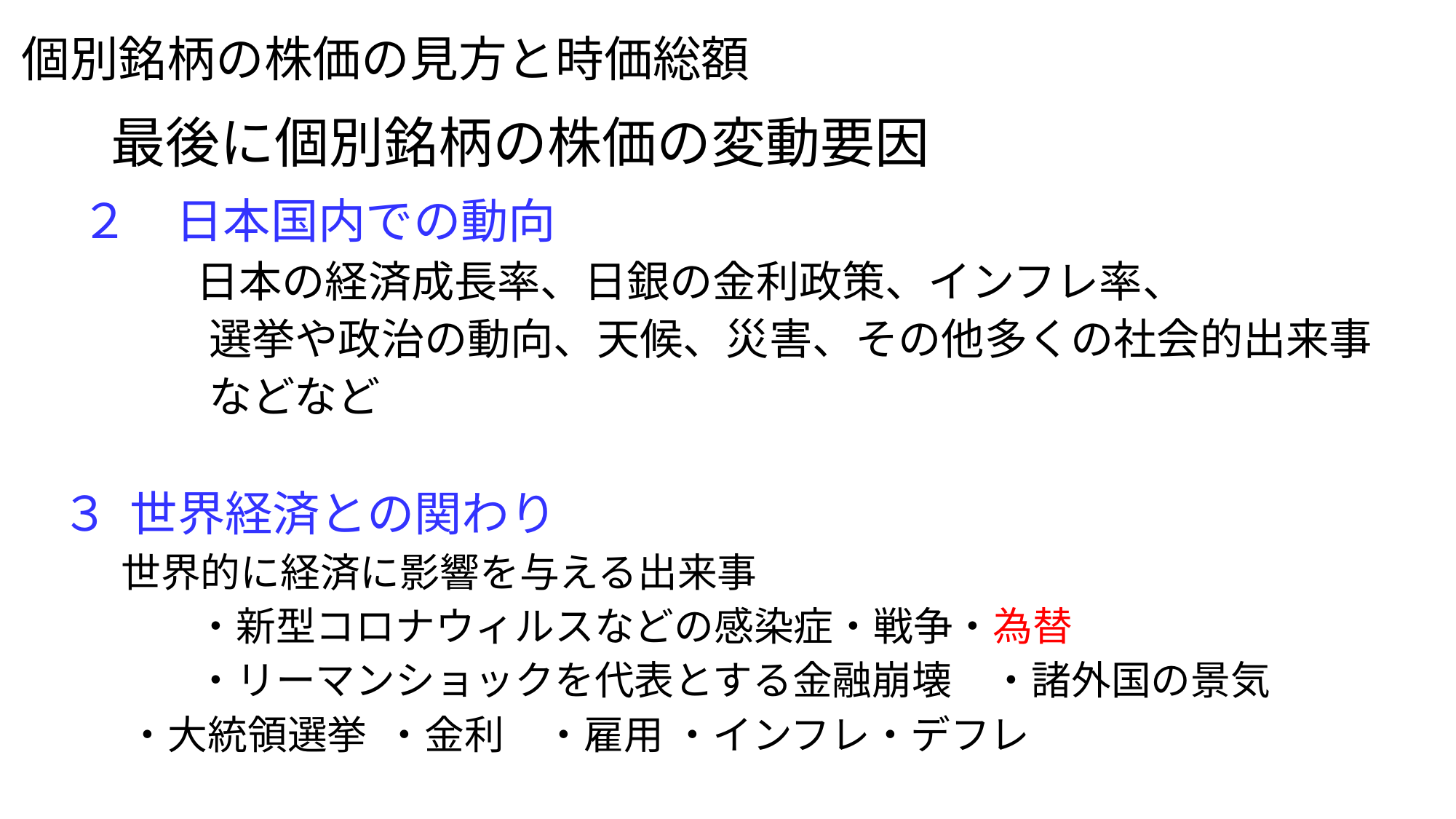

個別銘柄の株価の見方と時価総額
# 最後に個別銘柄の株価の変動要因
　２　日本国内での動向
　　　　日本の経済成長率、日銀の金利政策、インフレ率、
　　　　選挙や政治の動向、天候、災害、その他多くの社会的出来事
　　　　などなど

  ３  世界経済との関わり
　     世界的に経済に影響を与える出来事
　　　　・新型コロナウィルスなどの感染症・戦争・為替
　　　　・リーマンショックを代表とする金融崩壊　・諸外国の景気
     　・大統領選挙  ・金利　・雇用 ・インフレ・デフレ